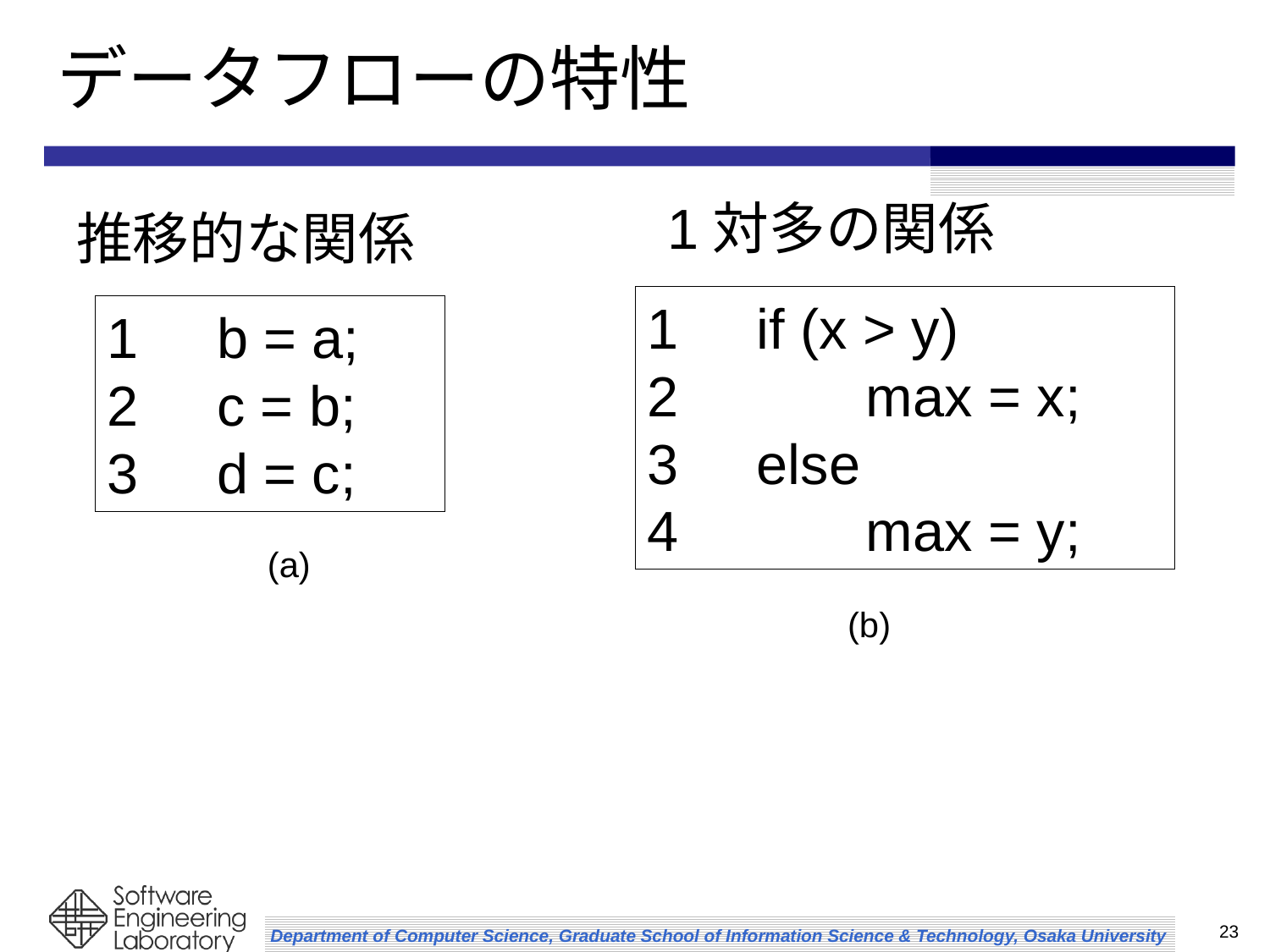

# データフローの特性
1対多の関係
推移的な関係
1     if (x > y)
2            max = x;
3     else
4            max = y;
1     b = a;
2     c = b;
3     d = c;
(a)
(b)
23